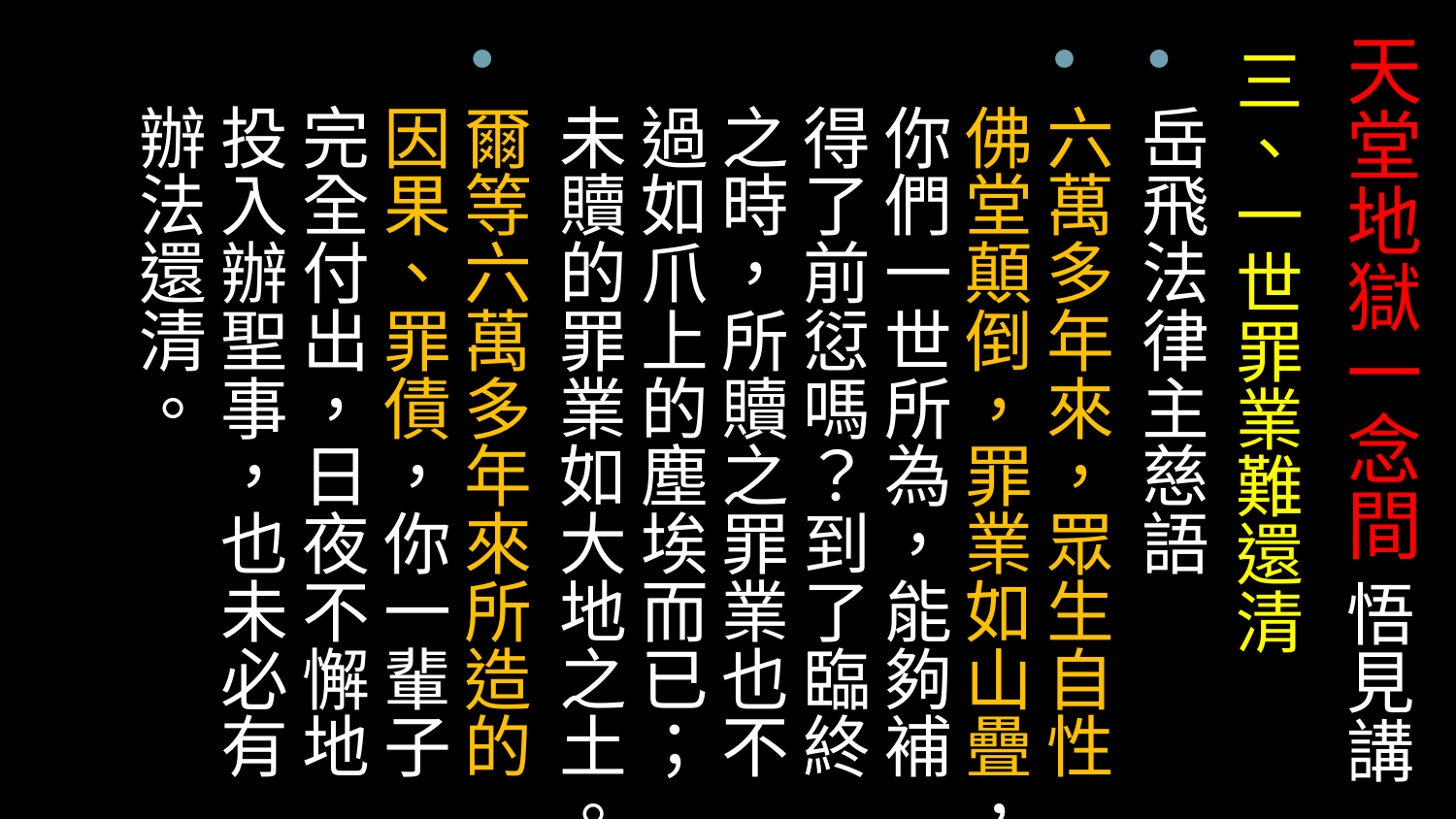

# 天堂地獄一念間 悟見講
三、一世罪業難還清
岳飛法律主慈語
六萬多年來，眾生自性佛堂顛倒，罪業如山疊，你們一世所為，能夠補得了前愆嗎？到了臨終之時，所贖之罪業也不過如爪上的塵埃而已；未贖的罪業如大地之土。
爾等六萬多年來所造的因果、罪債，你一輩子完全付出，日夜不懈地投入辦聖事，也未必有辦法還清。